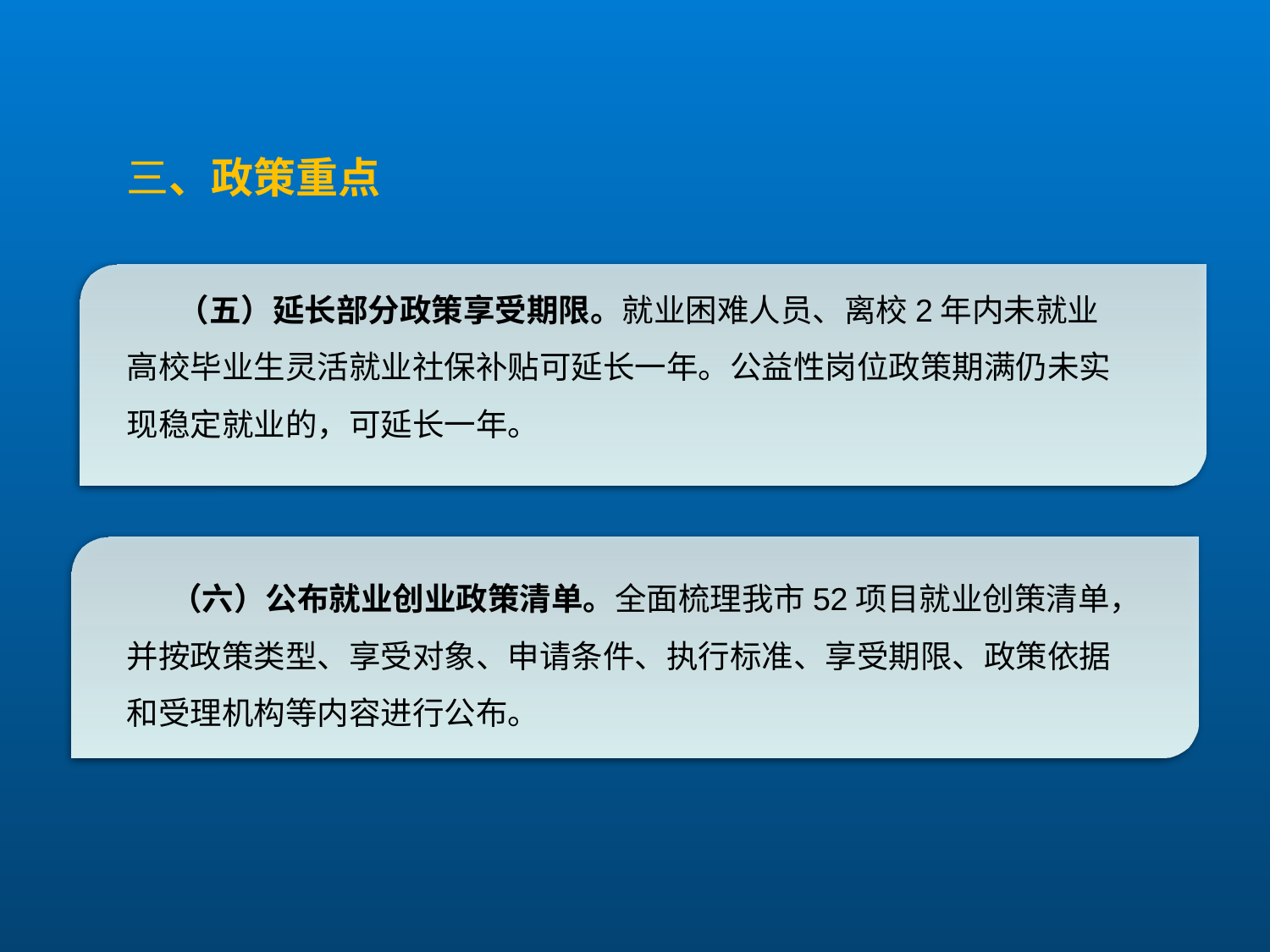

三、政策重点

      （五）延长部分政策享受期限。就业困难人员、离校2年内未就业高校毕业生灵活就业社保补贴可延长一年。公益性岗位政策期满仍未实现稳定就业的，可延长一年。

     （六）公布就业创业政策清单。全面梳理我市52项目就业创策清单，并按政策类型、享受对象、申请条件、执行标准、享受期限、政策依据和受理机构等内容进行公布。